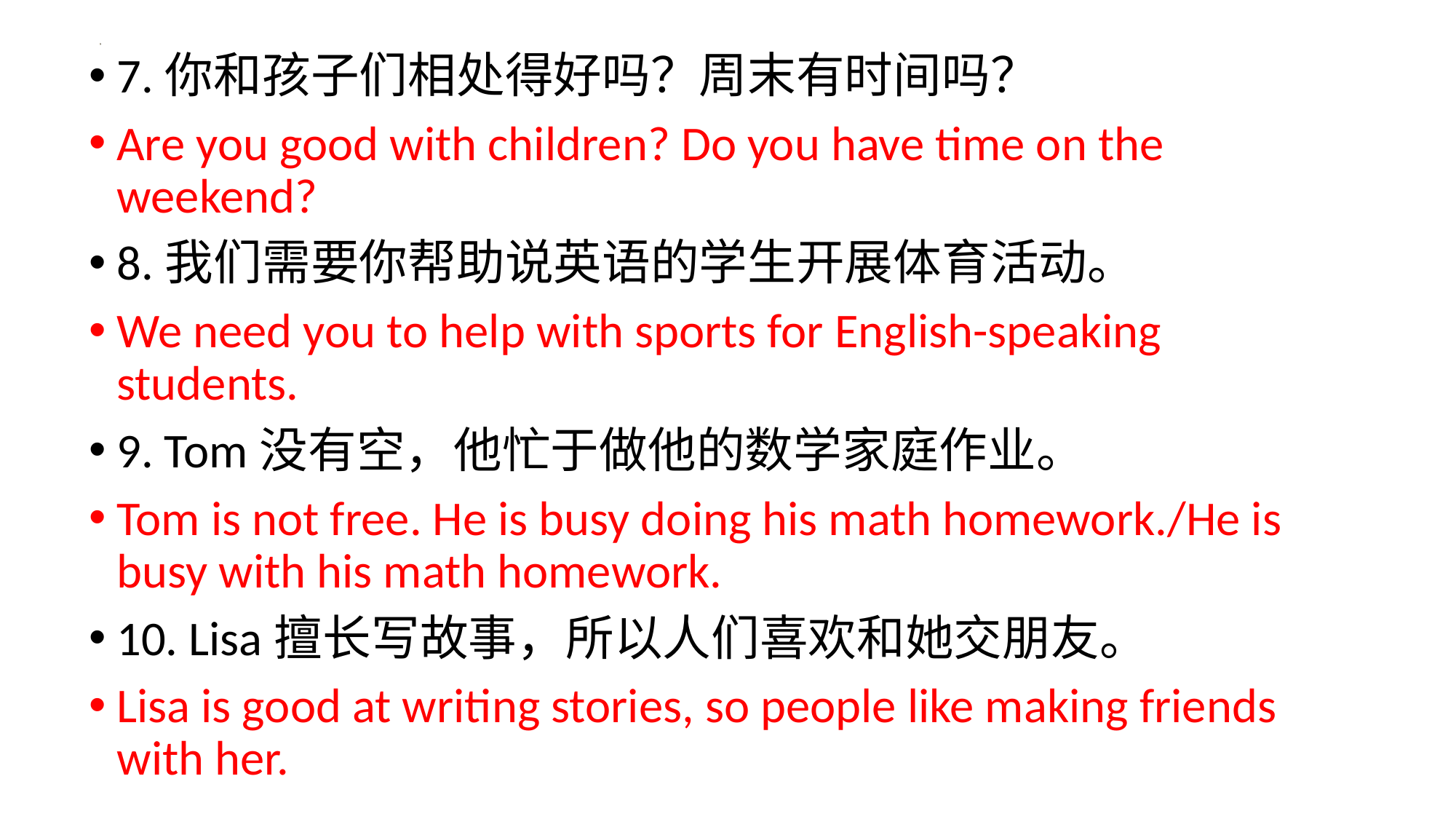

7.你和孩子们相处得好吗？周末有时间吗？
Are you good with children? Do you have time on the weekend?
8.我们需要你帮助说英语的学生开展体育活动。
We need you to help with sports for English-speaking students.
9. Tom没有空，他忙于做他的数学家庭作业。
Tom is not free. He is busy doing his math homework./He is busy with his math homework.
10. Lisa擅长写故事，所以人们喜欢和她交朋友。
Lisa is good at writing stories, so people like making friends with her.